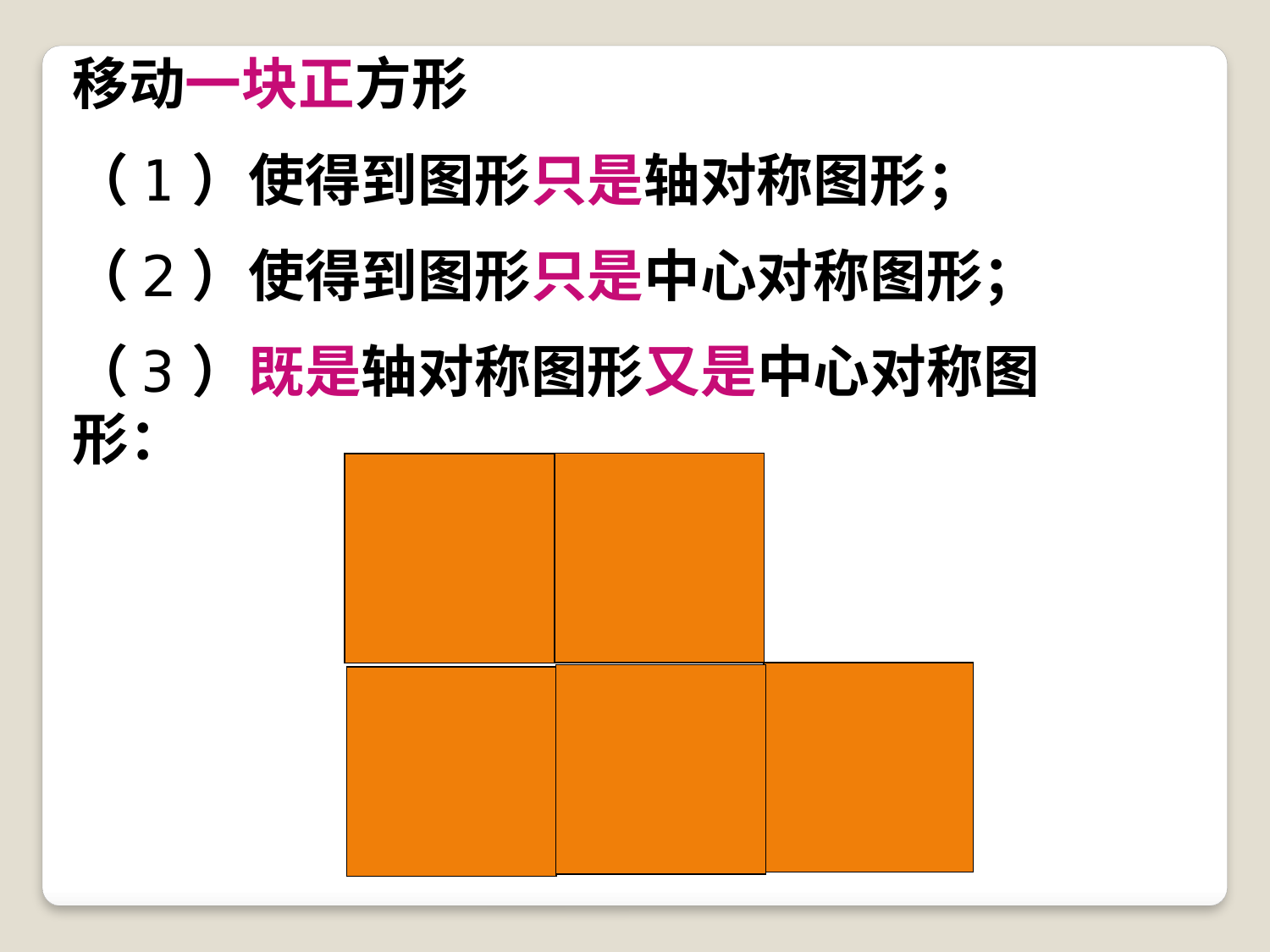

移动一块正方形
（1）使得到图形只是轴对称图形；
（2）使得到图形只是中心对称图形；
（3）既是轴对称图形又是中心对称图形：